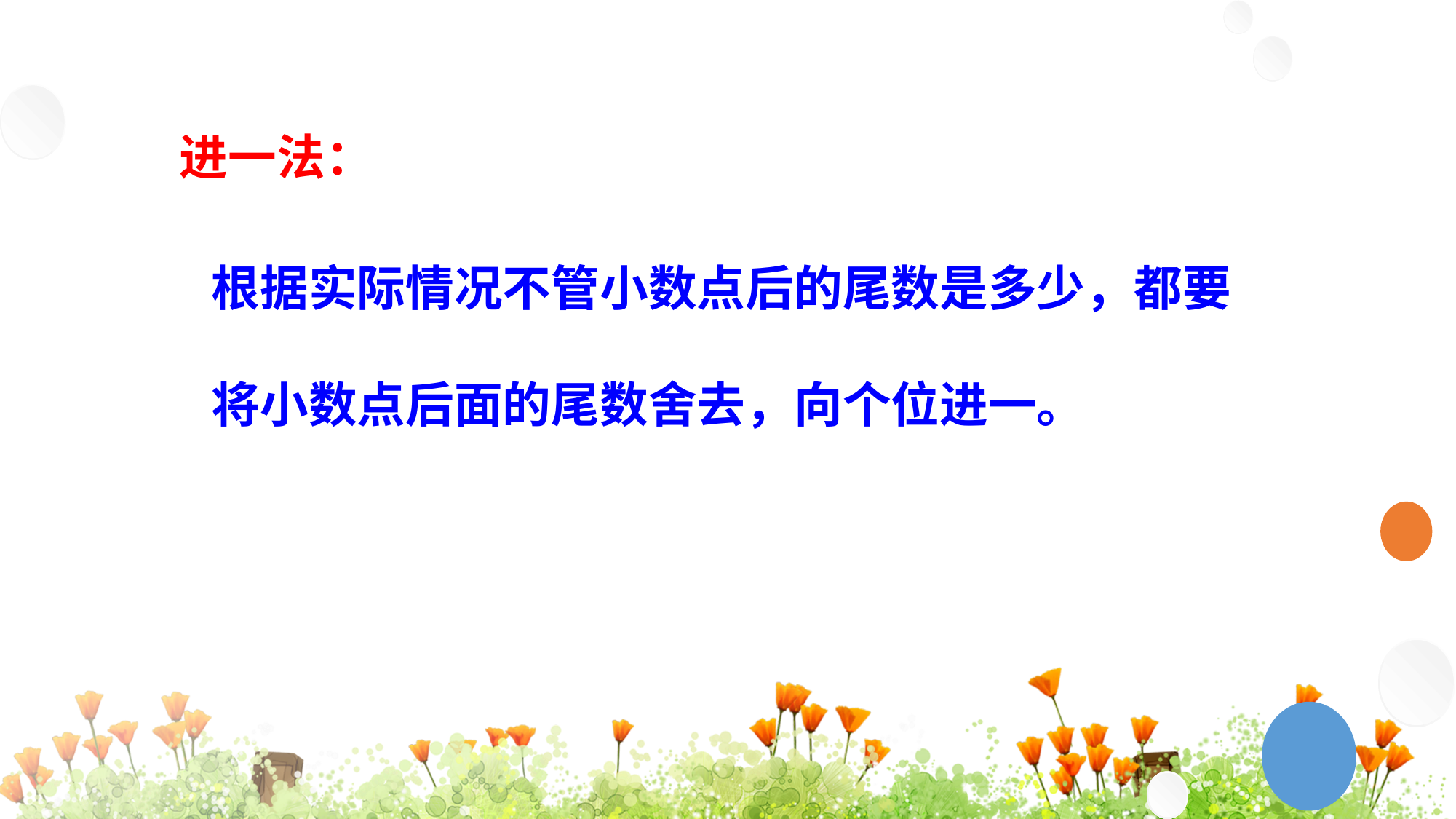

进一法：
根据实际情况不管小数点后的尾数是多少，都要

将小数点后面的尾数舍去，向个位进一。